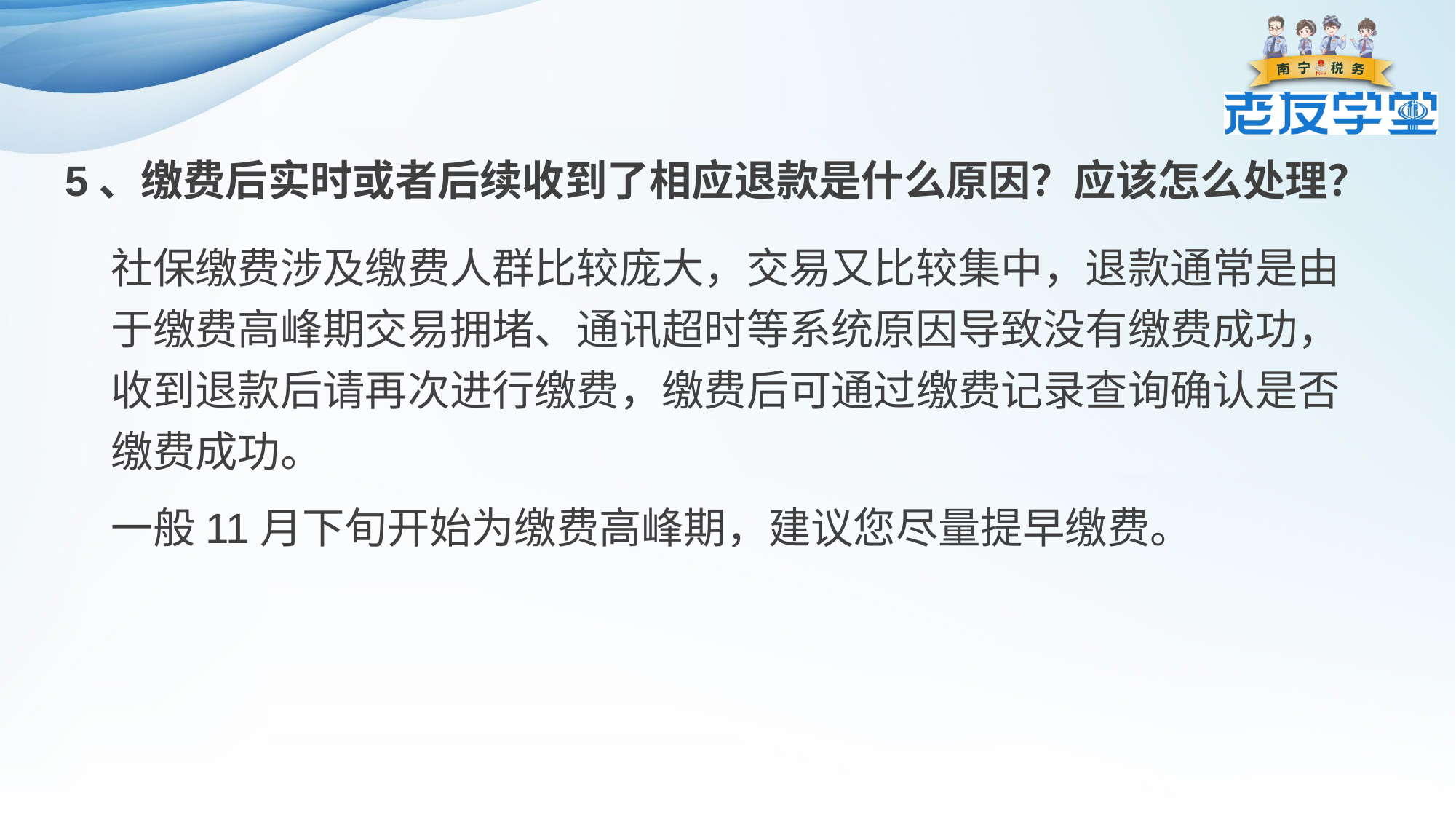

# 5、缴费后实时或者后续收到了相应退款是什么原因？应该怎么处理？
社保缴费涉及缴费人群比较庞大，交易又比较集中，退款通常是由于缴费高峰期交易拥堵、通讯超时等系统原因导致没有缴费成功，收到退款后请再次进行缴费，缴费后可通过缴费记录查询确认是否缴费成功。
一般11月下旬开始为缴费高峰期，建议您尽量提早缴费。